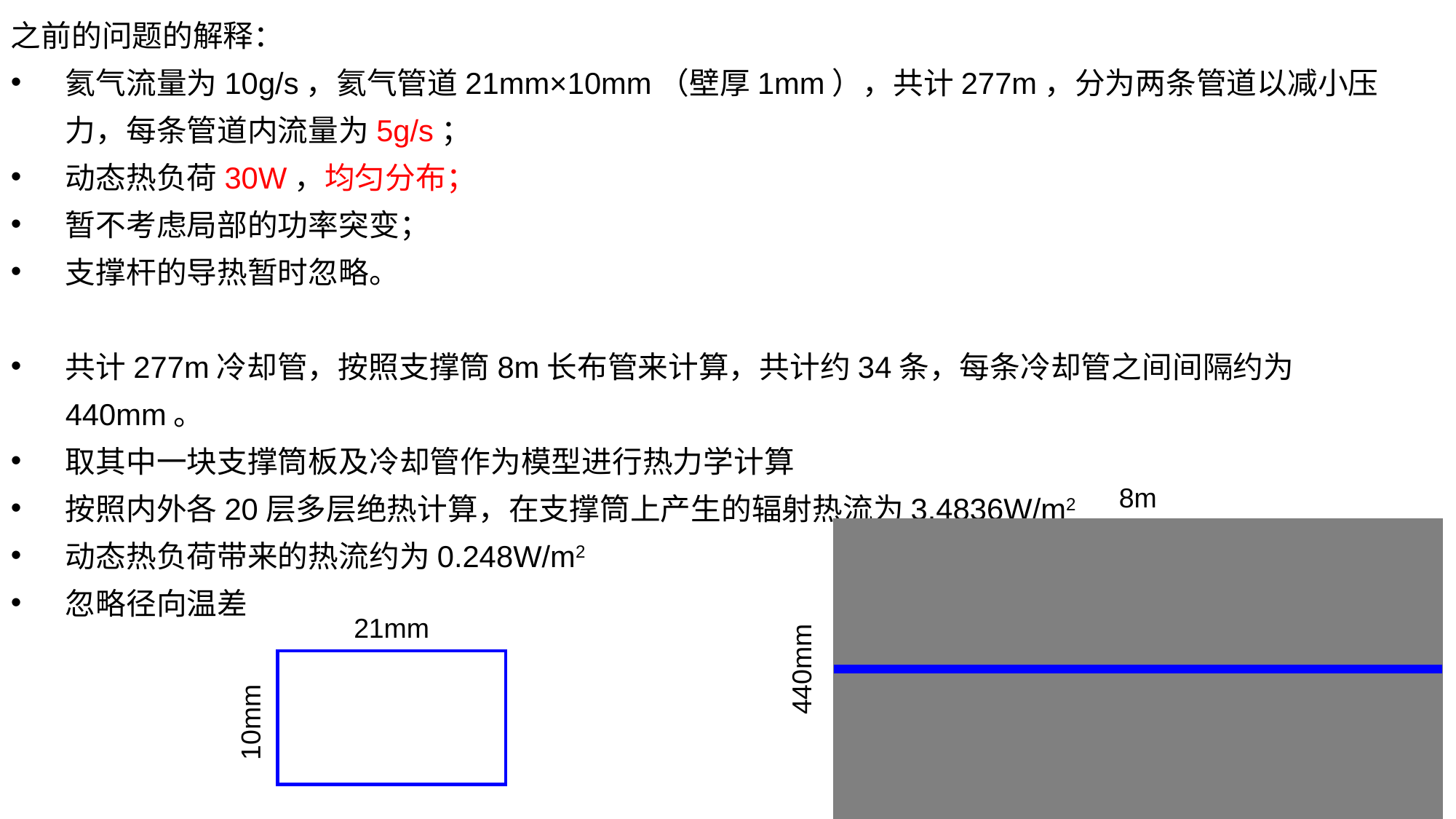

之前的问题的解释：
氦气流量为10g/s，氦气管道21mm×10mm（壁厚1mm），共计277m，分为两条管道以减小压力，每条管道内流量为5g/s；
动态热负荷30W，均匀分布；
暂不考虑局部的功率突变；
支撑杆的导热暂时忽略。

共计277m冷却管，按照支撑筒8m长布管来计算，共计约34条，每条冷却管之间间隔约为440mm。
取其中一块支撑筒板及冷却管作为模型进行热力学计算
按照内外各20层多层绝热计算，在支撑筒上产生的辐射热流为3.4836W/m2
动态热负荷带来的热流约为0.248W/m2
忽略径向温差
8m

21mm
440mm

10mm